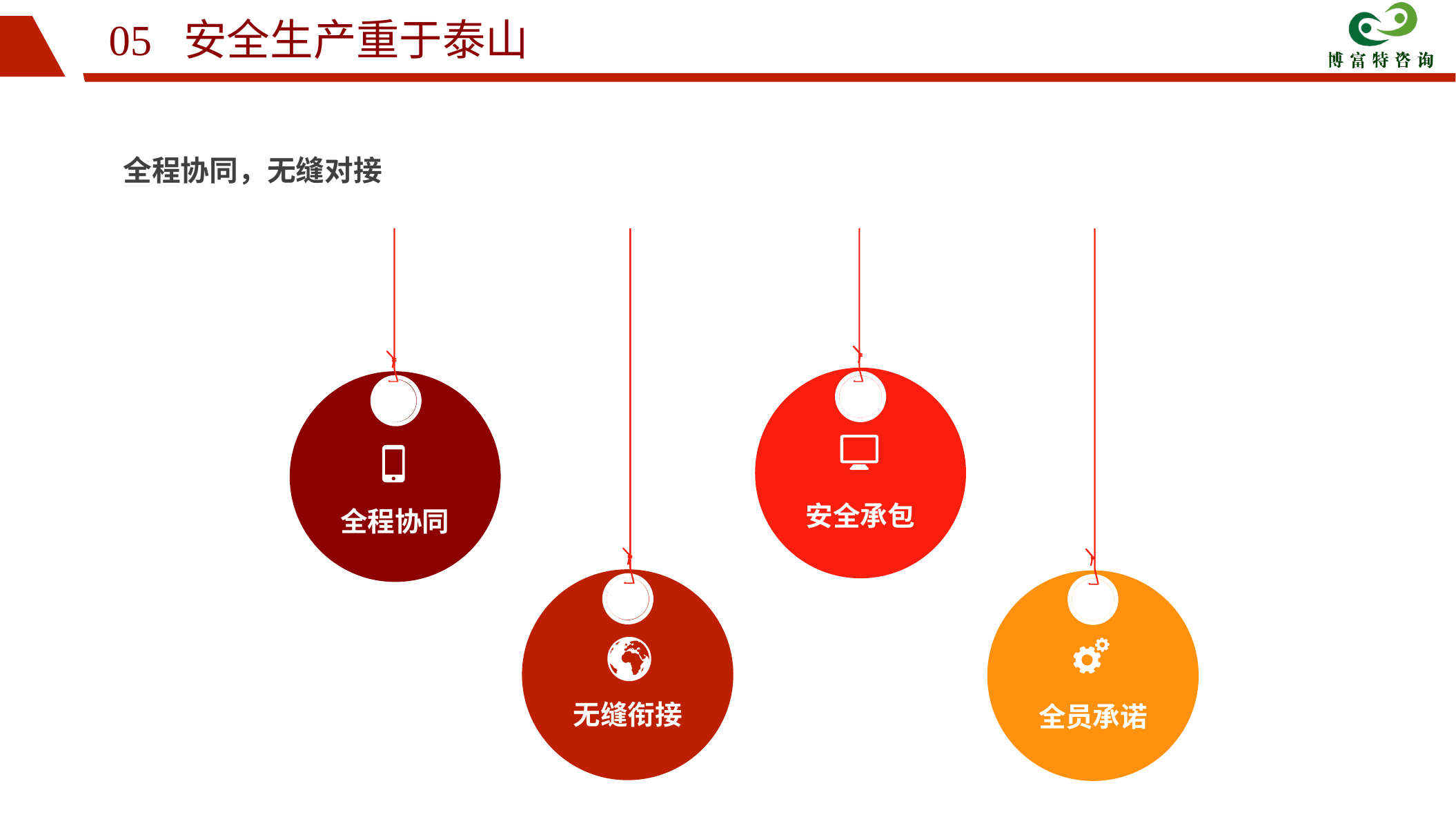

05  安全生产重于泰山

全程协同，无缝对接

安全承包
全程协同
无缝衔接
全员承诺